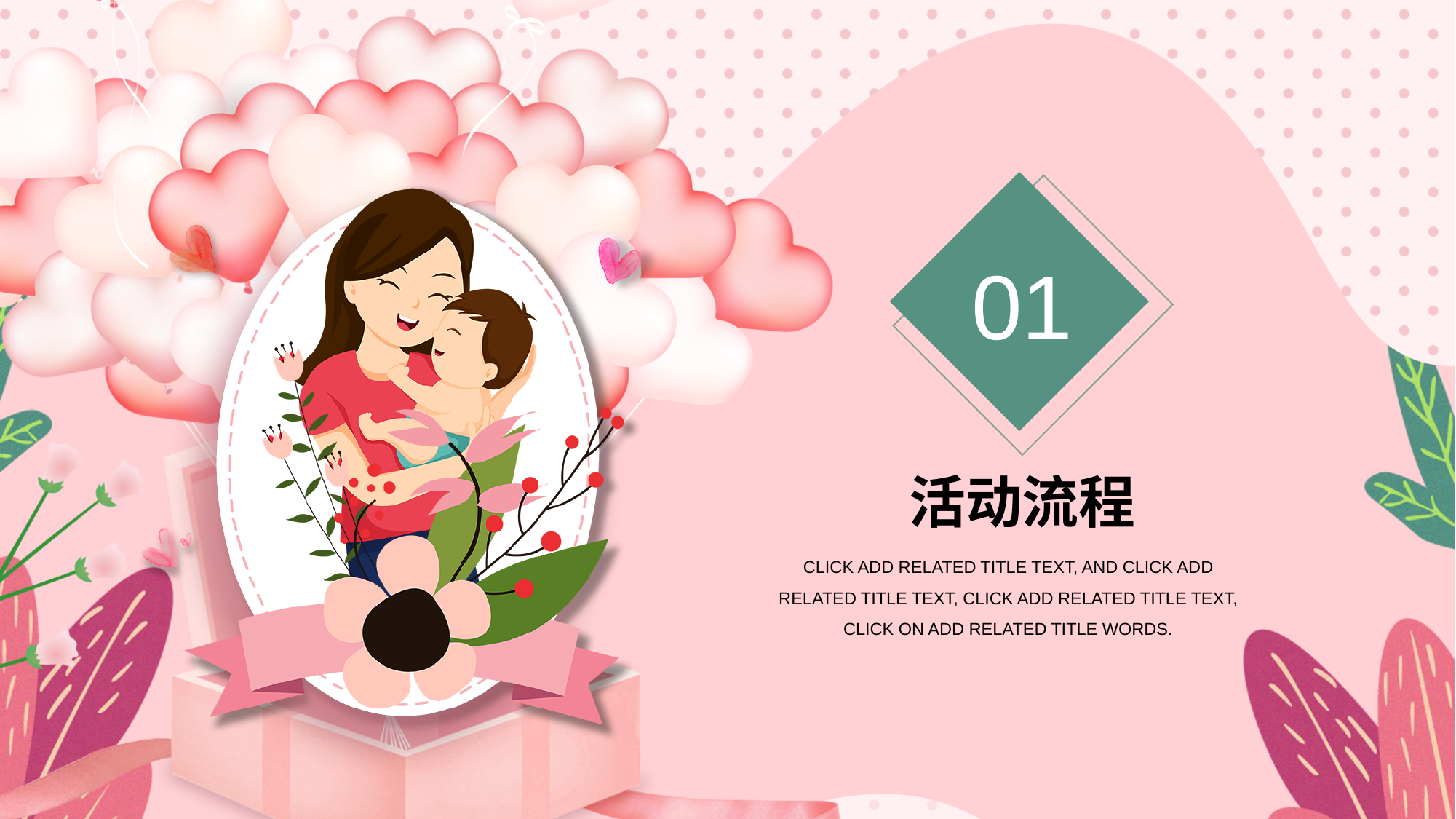

01
活动流程
CLICK ADD RELATED TITLE TEXT, AND CLICK ADD RELATED TITLE TEXT, CLICK ADD RELATED TITLE TEXT, CLICK ON ADD RELATED TITLE WORDS.